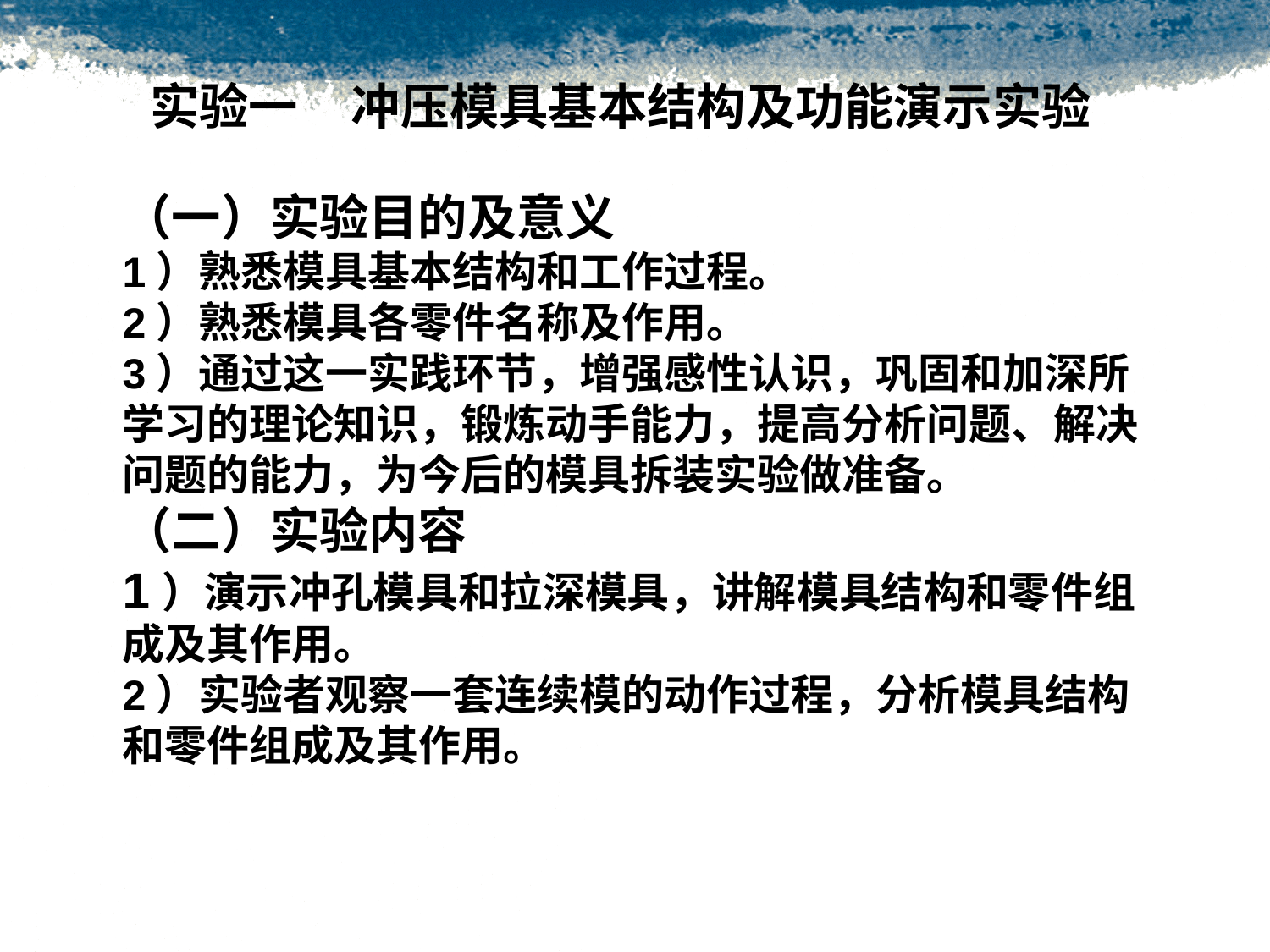

实验一	冲压模具基本结构及功能演示实验
（一）实验目的及意义 1）熟悉模具基本结构和工作过程。 2）熟悉模具各零件名称及作用。3）通过这一实践环节，增强感性认识，巩固和加深所学习的理论知识，锻炼动手能力，提高分析问题、解决问题的能力，为今后的模具拆装实验做准备。
（二）实验内容1）演示冲孔模具和拉深模具，讲解模具结构和零件组成及其作用。2）实验者观察一套连续模的动作过程，分析模具结构和零件组成及其作用。